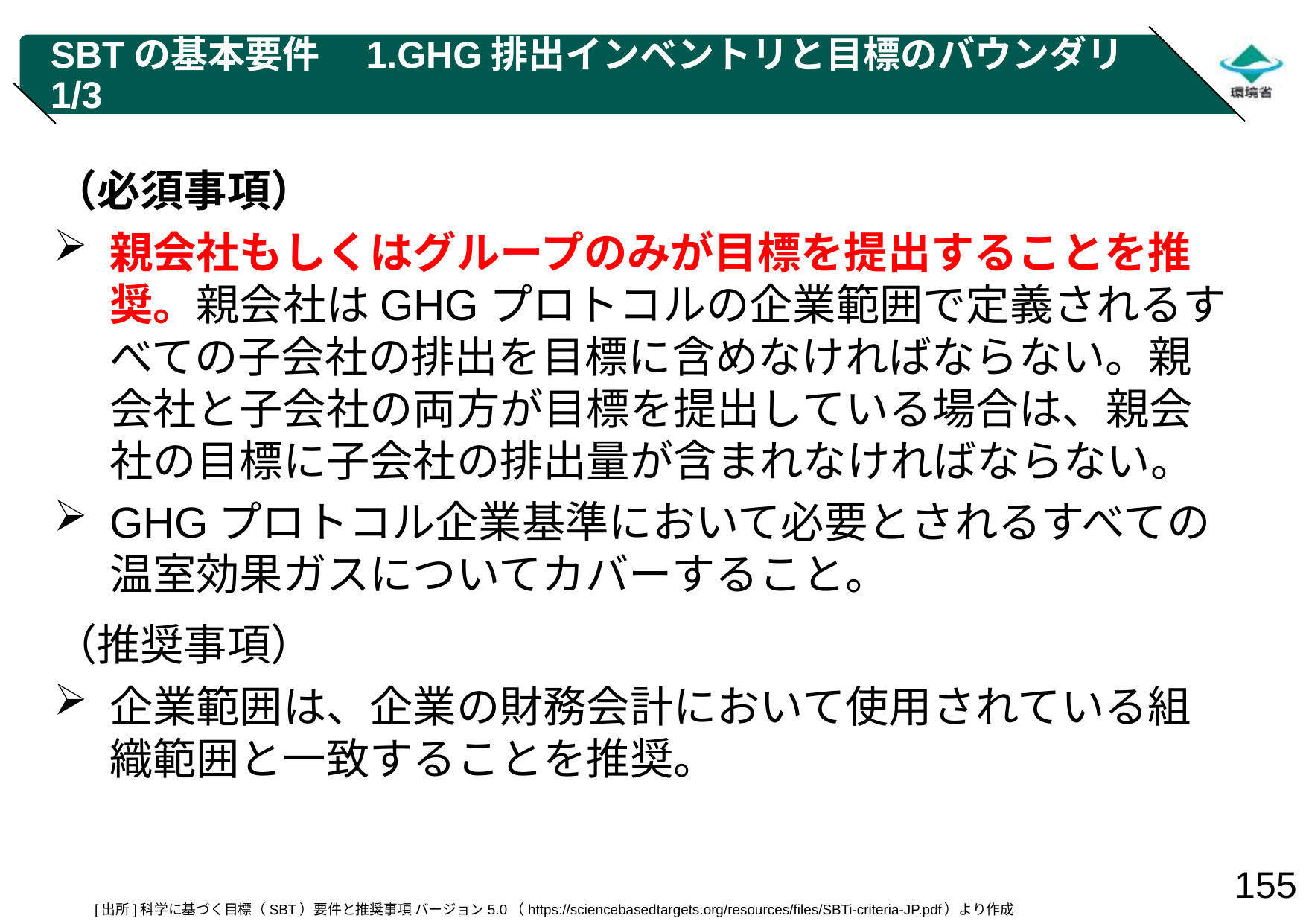

# SBTの基本要件　1.GHG排出インベントリと目標のバウンダリ 1/3
（必須事項）
親会社もしくはグループのみが目標を提出することを推奨。親会社はGHGプロトコルの企業範囲で定義されるすべての子会社の排出を目標に含めなければならない。親会社と子会社の両方が目標を提出している場合は、親会社の目標に子会社の排出量が含まれなければならない。
GHGプロトコル企業基準において必要とされるすべての温室効果ガスについてカバーすること。
（推奨事項）
企業範囲は、企業の財務会計において使用されている組織範囲と一致することを推奨。
[出所]科学に基づく目標（SBT）要件と推奨事項 バージョン5.0（https://sciencebasedtargets.org/resources/files/SBTi-criteria-JP.pdf）より作成